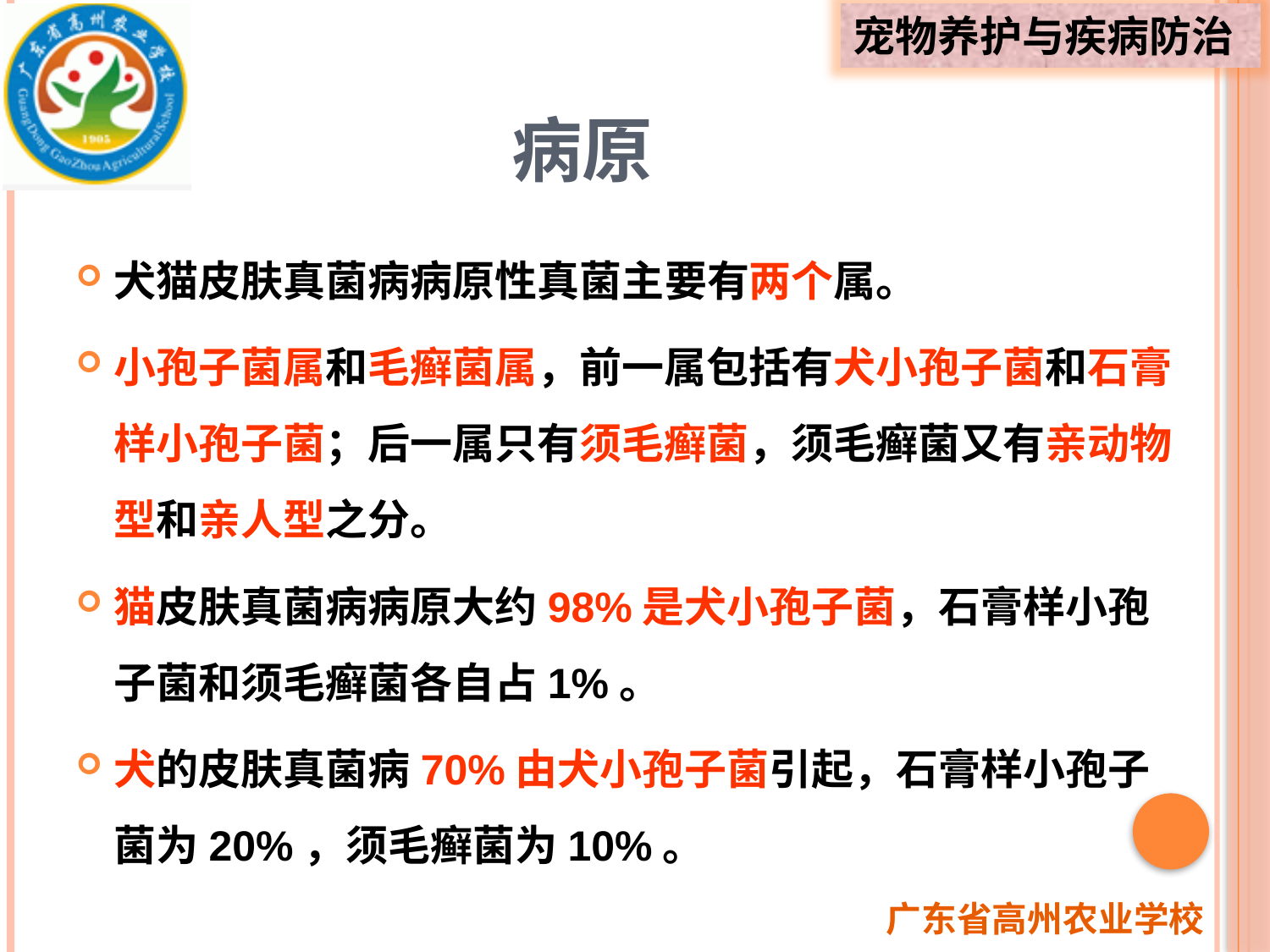

# 病原
犬猫皮肤真菌病病原性真菌主要有两个属。
小孢子菌属和毛癣菌属，前一属包括有犬小孢子菌和石膏样小孢子菌；后一属只有须毛癣菌，须毛癣菌又有亲动物型和亲人型之分。
猫皮肤真菌病病原大约98%是犬小孢子菌，石膏样小孢子菌和须毛癣菌各自占1%。
犬的皮肤真菌病70%由犬小孢子菌引起，石膏样小孢子菌为20%，须毛癣菌为10%。